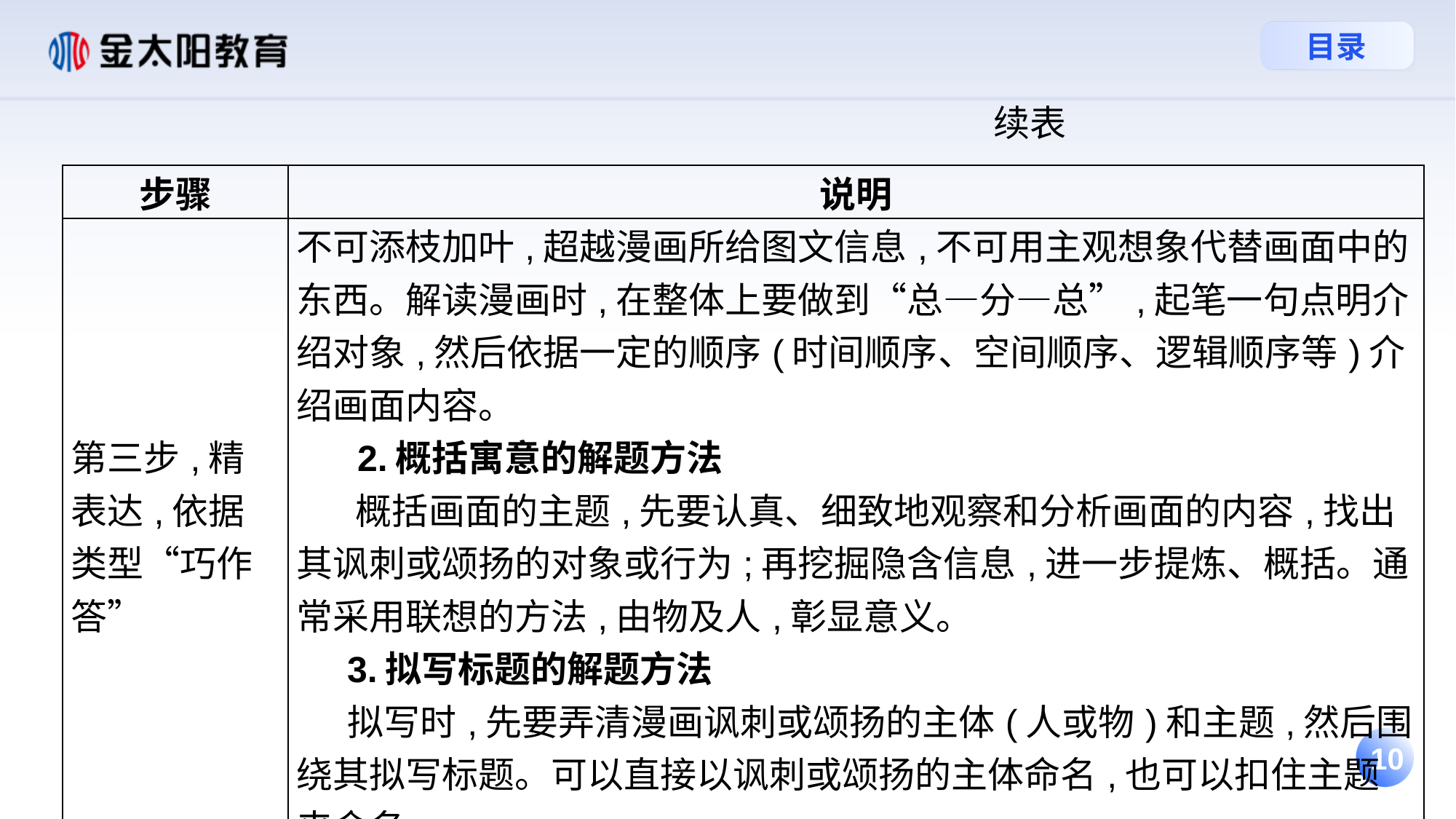

续表
| 步骤 | 说明 |
| --- | --- |
| 第三步,精表达,依据类型“巧作答” | 不可添枝加叶,超越漫画所给图文信息,不可用主观想象代替画面中的东西。解读漫画时,在整体上要做到“总—分—总”,起笔一句点明介绍对象,然后依据一定的顺序(时间顺序、空间顺序、逻辑顺序等)介绍画面内容。 2.概括寓意的解题方法 概括画面的主题,先要认真、细致地观察和分析画面的内容,找出其讽刺或颂扬的对象或行为;再挖掘隐含信息,进一步提炼、概括。通常采用联想的方法,由物及人,彰显意义。 3.拟写标题的解题方法 拟写时,先要弄清漫画讽刺或颂扬的主体(人或物)和主题,然后围绕其拟写标题。可以直接以讽刺或颂扬的主体命名,也可以扣住主题来命名。 |